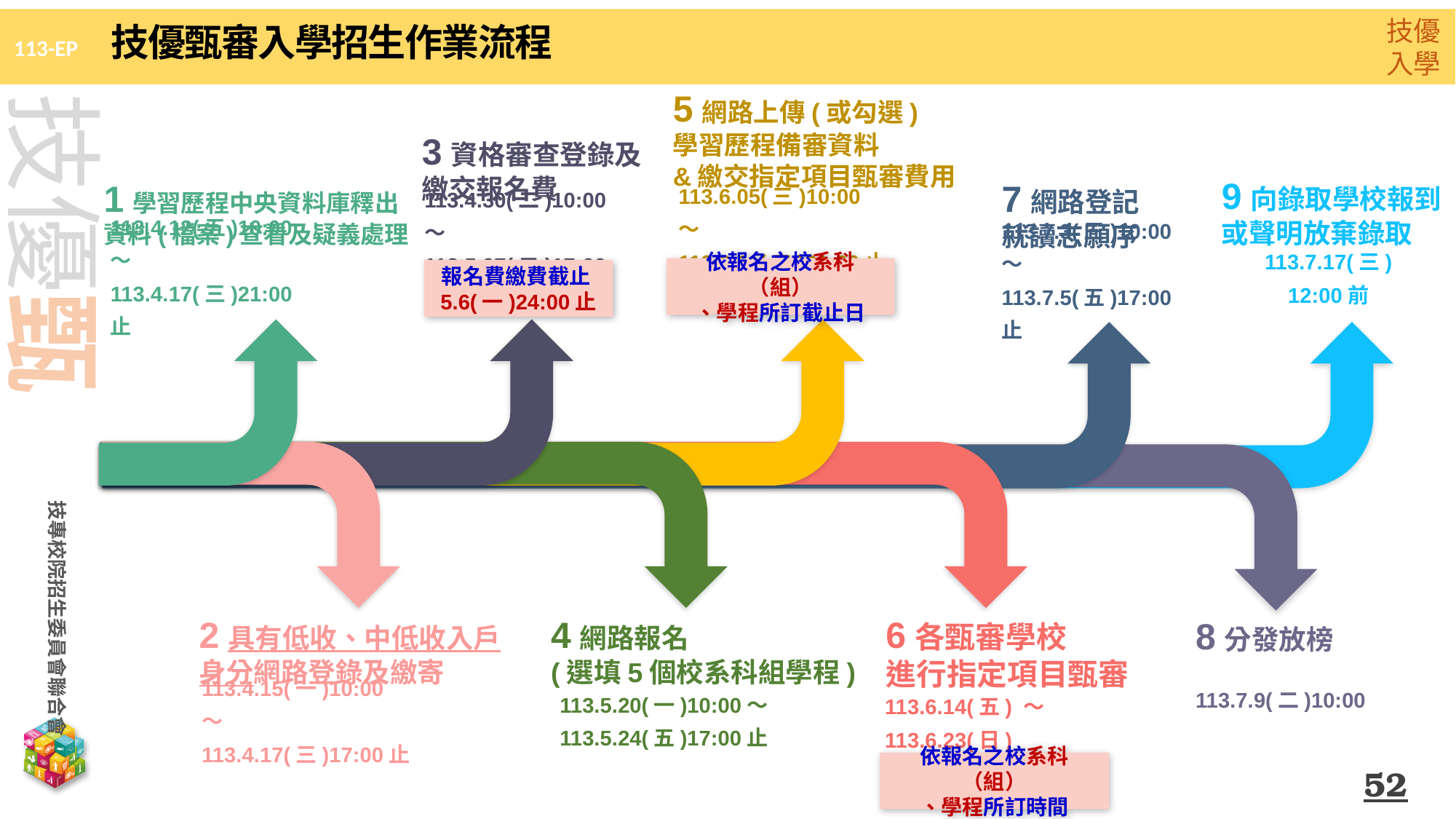

技優甄審入學招生作業流程

5網路上傳(或勾選)
學習歷程備審資料
&繳交指定項目甄審費用
113.6.05(三)10:00 ～
113.6.11(二)21:00止
3資格審查登錄及
繳交報名費
113.4.30(二)10:00 ～
113.5.07(二)17:00
9向錄取學校報到
或聲明放棄錄取
113.7.17(三)
12:00前

1學習歷程中央資料庫釋出
資料(檔案)查看及疑義處理
113.4.12(五)10:00～
113.4.17(三)21:00止
7網路登記
就讀志願序
113.7.3(三)10:00～
113.7.5(五)17:00止

依報名之校系科（組）
、學程所訂截止日
報名費繳費截止5.6(一)24:00止

6各甄審學校
進行指定項目甄審
113.6.14(五) ～
113.6.23(日)
4網路報名
(選填5個校系科組學程)
113.5.20(一)10:00～
113.5.24(五)17:00止
2具有低收、中低收入戶
身分網路登錄及繳寄
113.4.15(一)10:00 ～
113.4.17(三)17:00止
8分發放榜
113.7.9(二)10:00
依報名之校系科（組）
、學程所訂時間